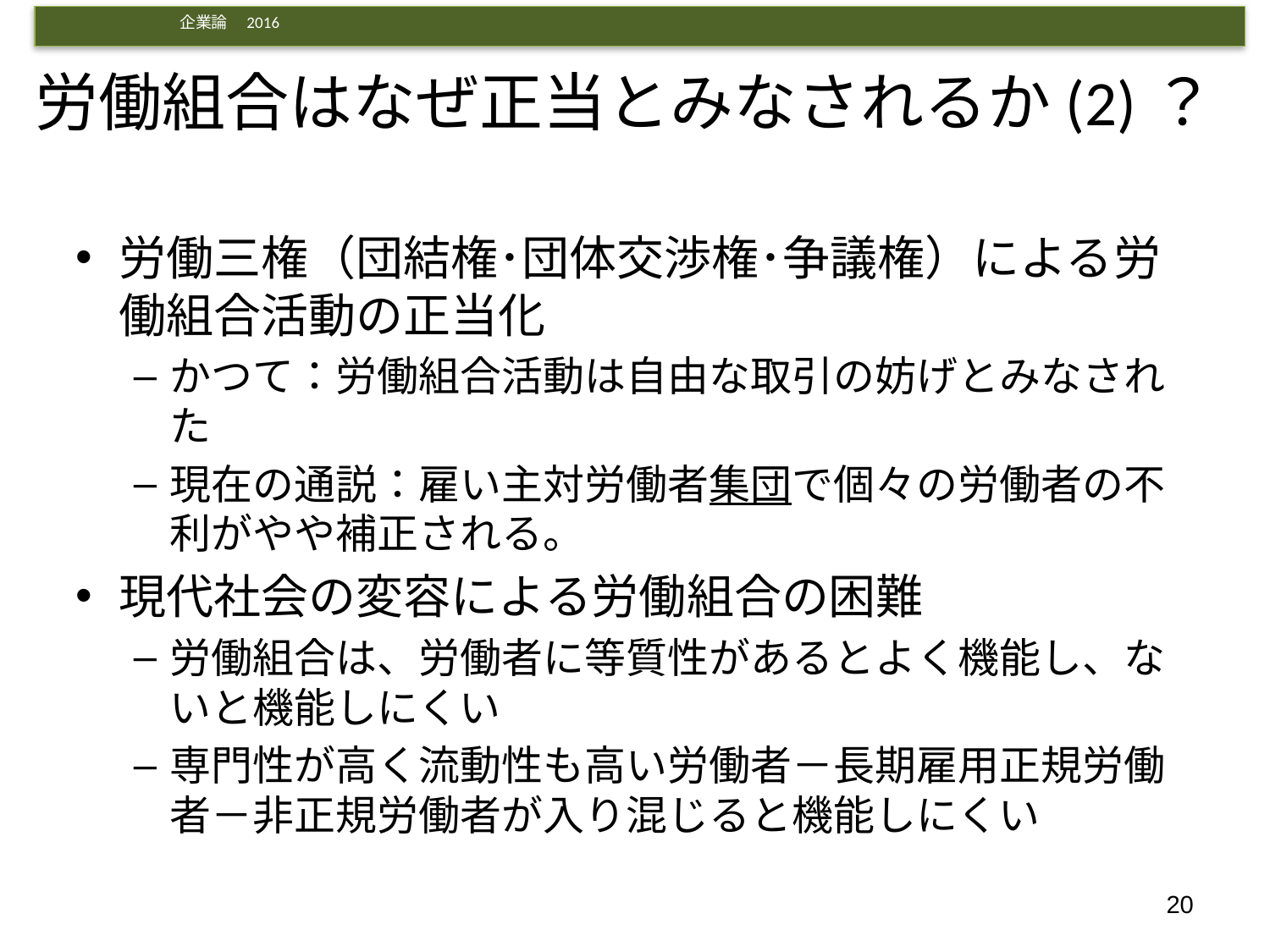

# 労働組合はなぜ正当とみなされるか(2)？
労働三権（団結権･団体交渉権･争議権）による労働組合活動の正当化
かつて：労働組合活動は自由な取引の妨げとみなされた
現在の通説：雇い主対労働者集団で個々の労働者の不利がやや補正される。
現代社会の変容による労働組合の困難
労働組合は、労働者に等質性があるとよく機能し、ないと機能しにくい
専門性が高く流動性も高い労働者－長期雇用正規労働者－非正規労働者が入り混じると機能しにくい

20